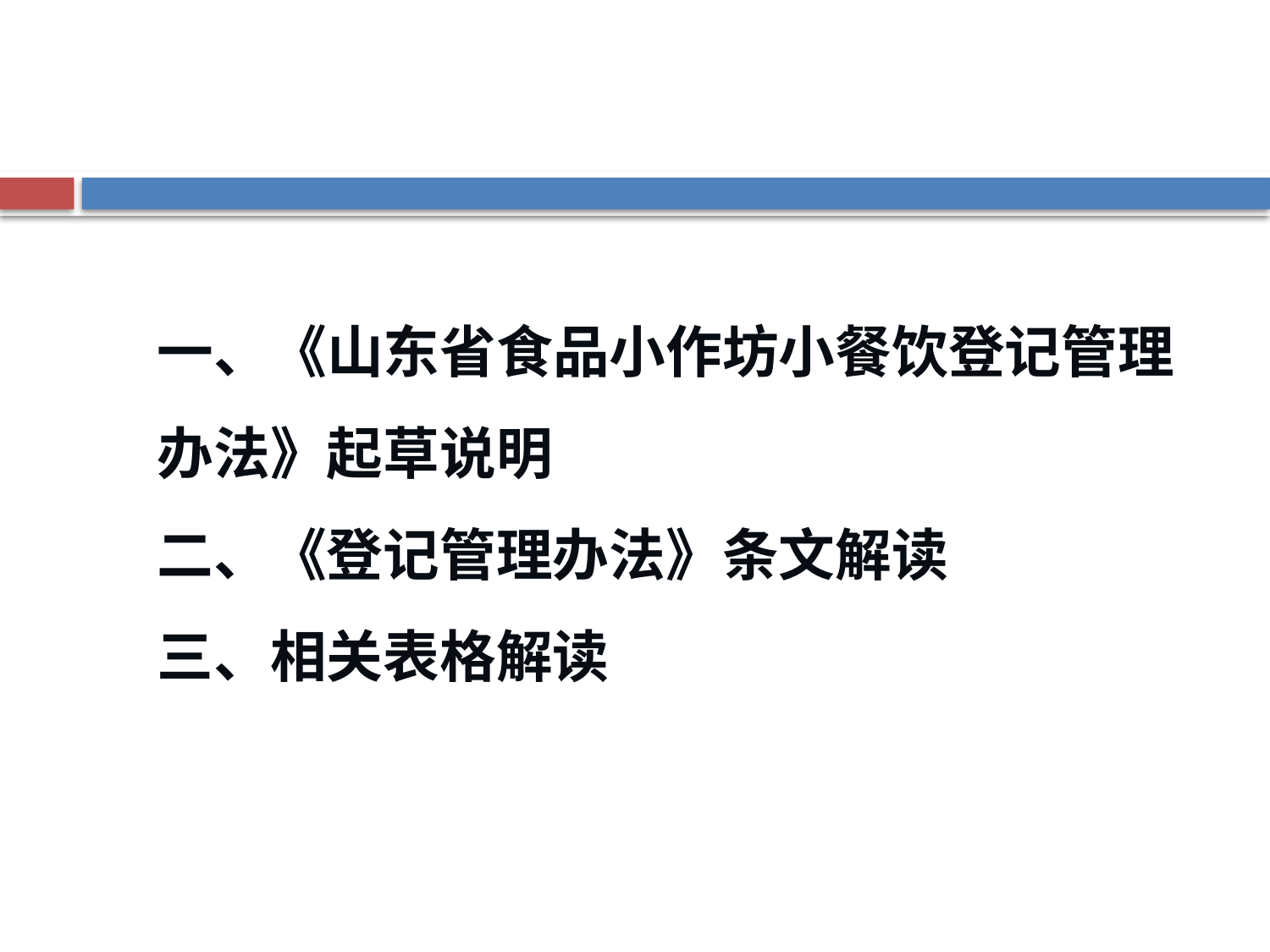

一、《山东省食品小作坊小餐饮登记管理办法》起草说明
二、《登记管理办法》条文解读
三、相关表格解读